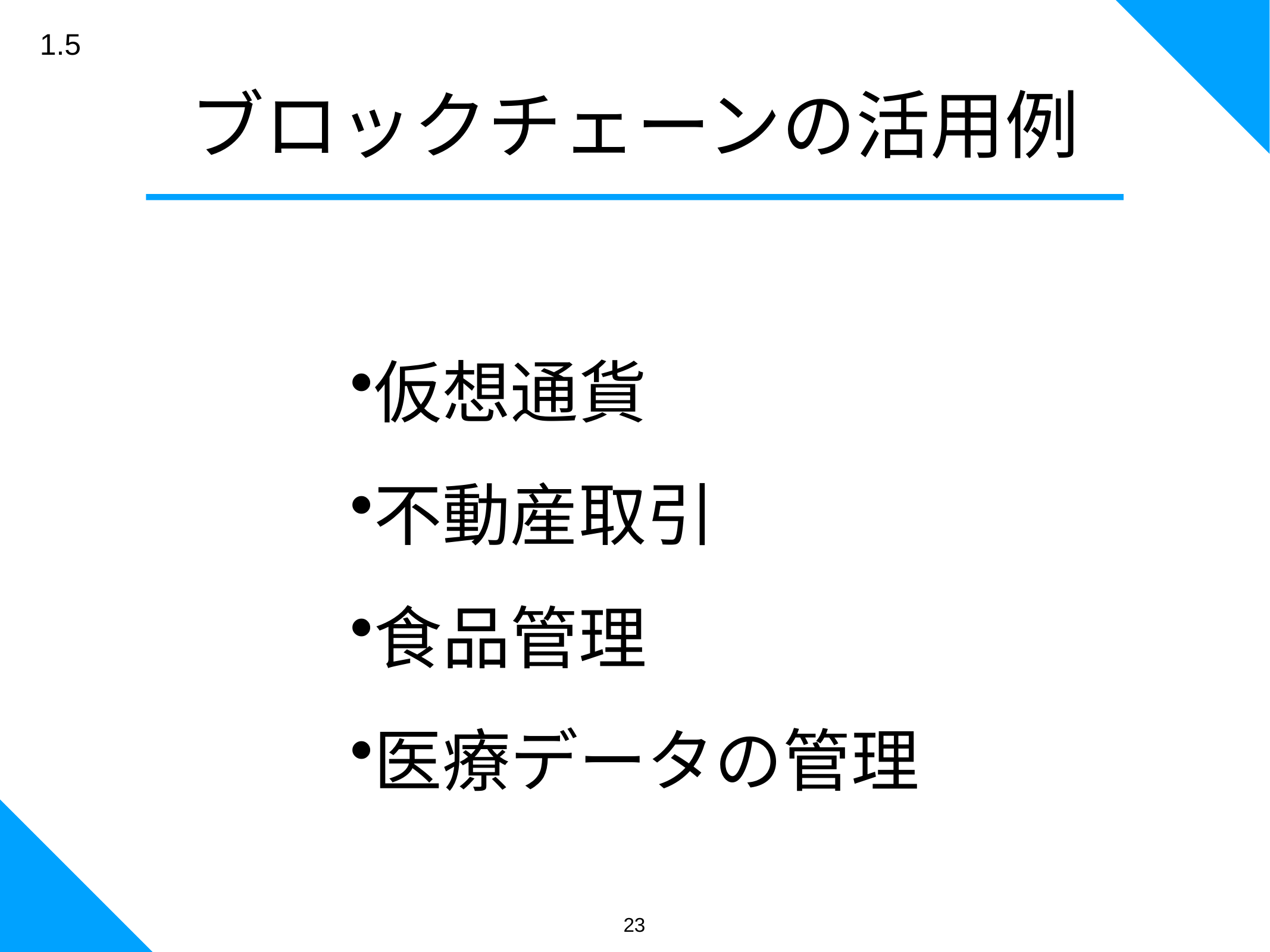

1.5
ブロックチェーンの活用例
仮想通貨
不動産取引
食品管理
医療データの管理
23